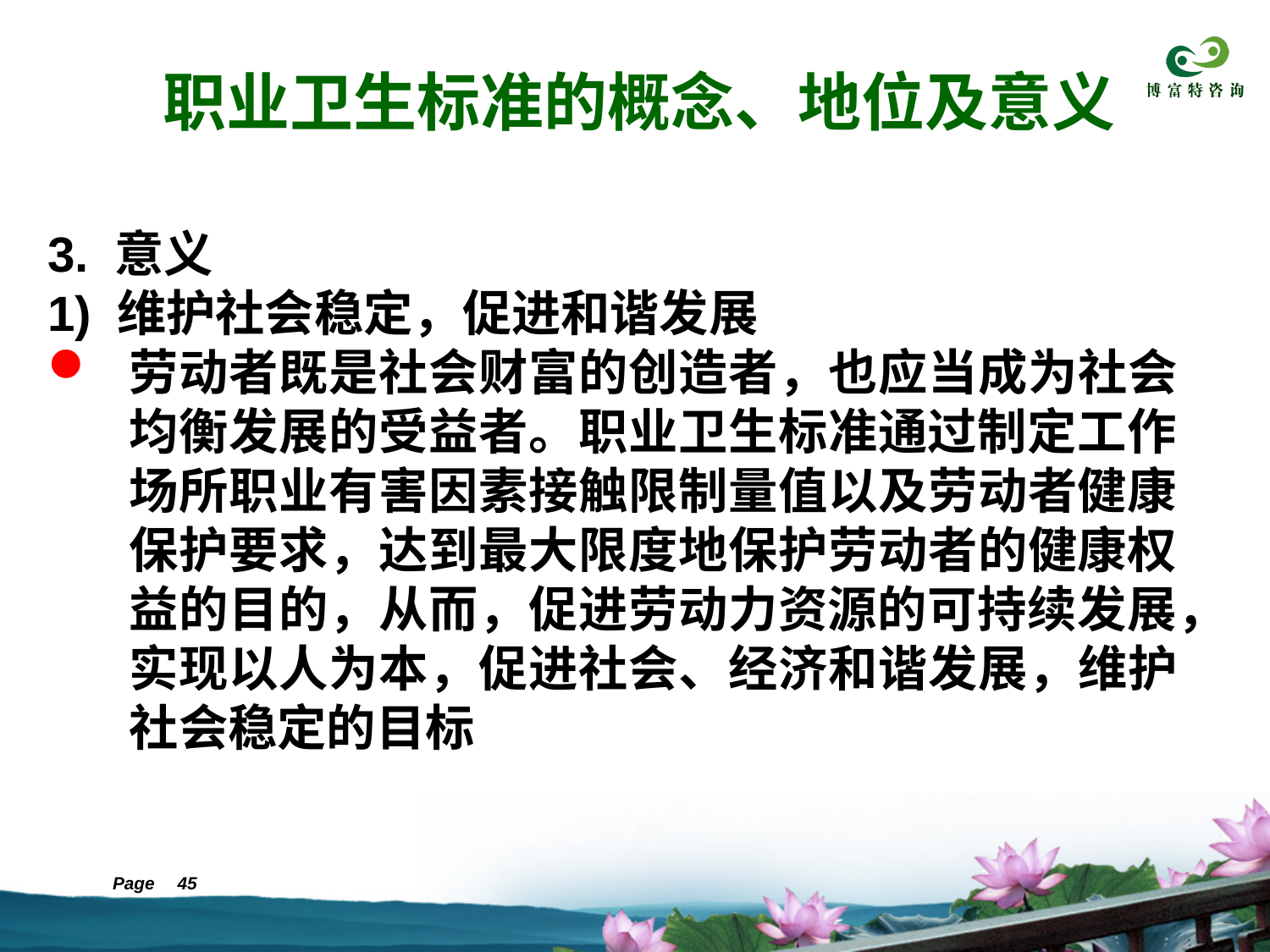

职业卫生标准的概念、地位及意义
3. 意义
1) 维护社会稳定，促进和谐发展
劳动者既是社会财富的创造者，也应当成为社会均衡发展的受益者。职业卫生标准通过制定工作场所职业有害因素接触限制量值以及劳动者健康保护要求，达到最大限度地保护劳动者的健康权益的目的，从而，促进劳动力资源的可持续发展，实现以人为本，促进社会、经济和谐发展，维护社会稳定的目标